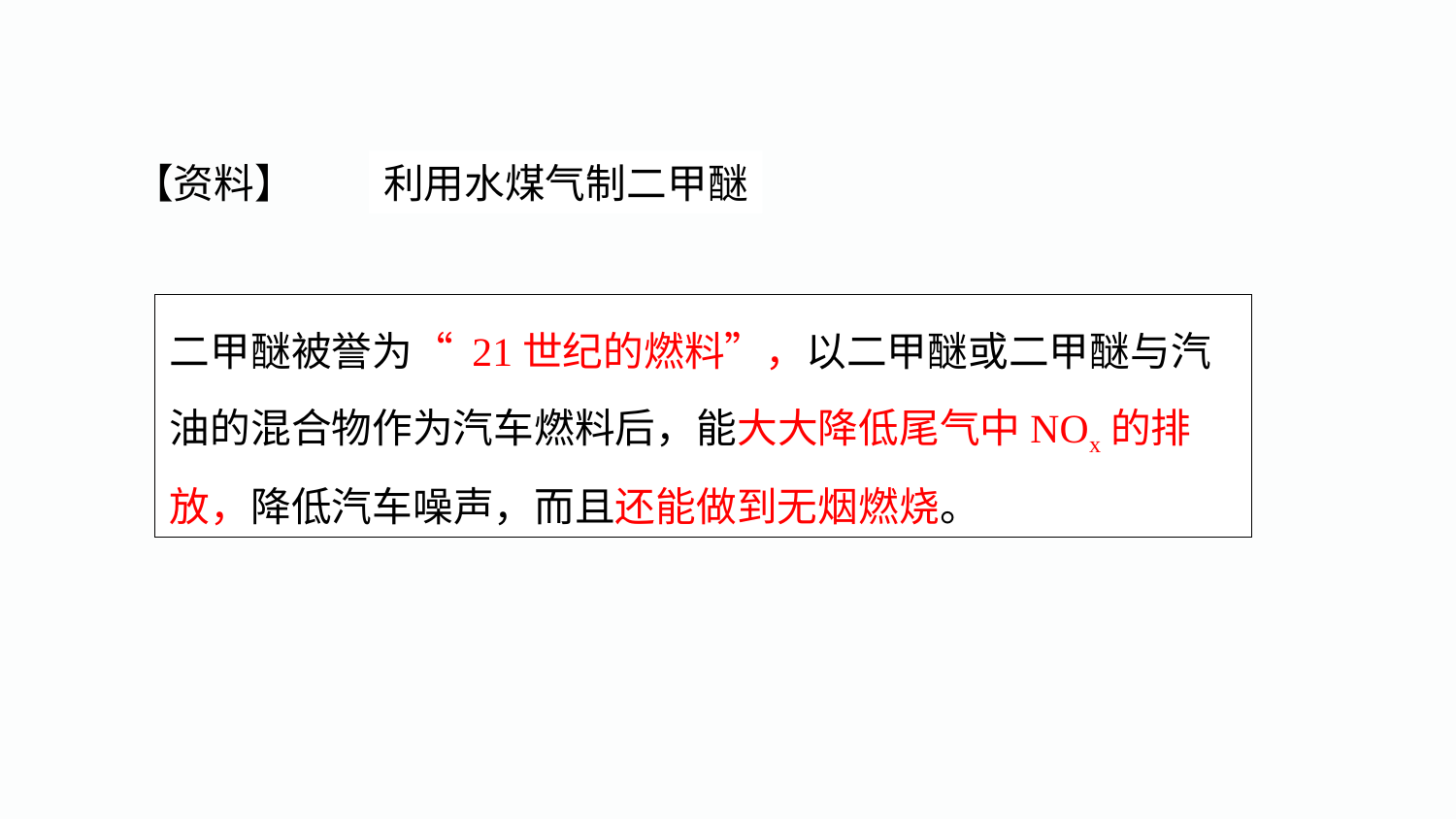

利用水煤气制二甲醚
【资料】
二甲醚被誉为“ 21世纪的燃料”，以二甲醚或二甲醚与汽油的混合物作为汽车燃料后，能大大降低尾气中NOx的排放，降低汽车噪声，而且还能做到无烟燃烧。